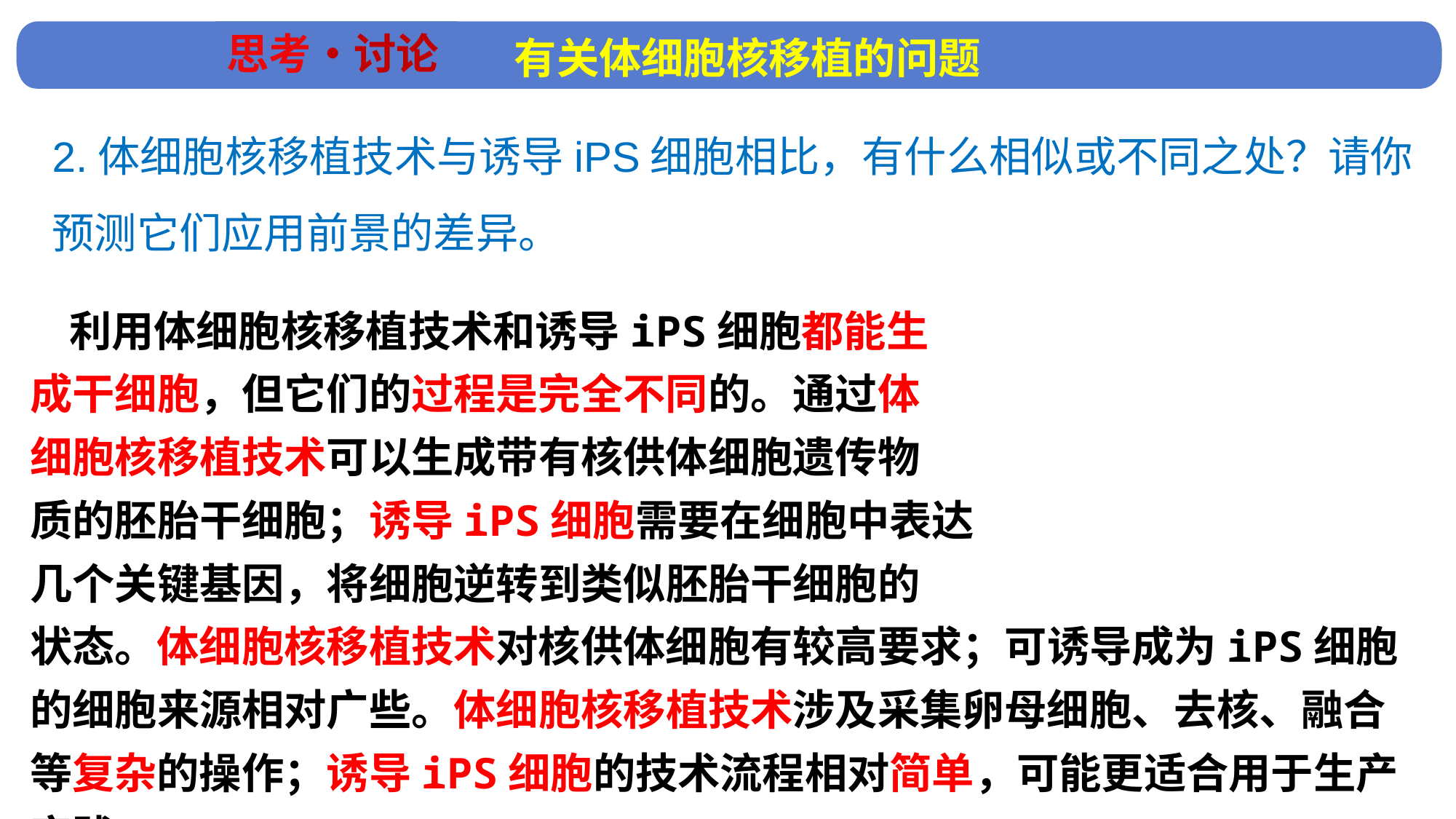

思考•讨论

有关体细胞核移植的问题
2.体细胞核移植技术与诱导iPS细胞相比，有什么相似或不同之处？请你预测它们应用前景的差异。
   利用体细胞核移植技术和诱导iPS细胞都能生
成干细胞，但它们的过程是完全不同的。通过体
细胞核移植技术可以生成带有核供体细胞遗传物
质的胚胎干细胞；诱导iPS细胞需要在细胞中表达
几个关键基因，将细胞逆转到类似胚胎干细胞的
状态。体细胞核移植技术对核供体细胞有较高要求；可诱导成为iPS细胞的细胞来源相对广些。体细胞核移植技术涉及采集卵母细胞、去核、融合等复杂的操作；诱导iPS细胞的技术流程相对简单，可能更适合用于生产实践。